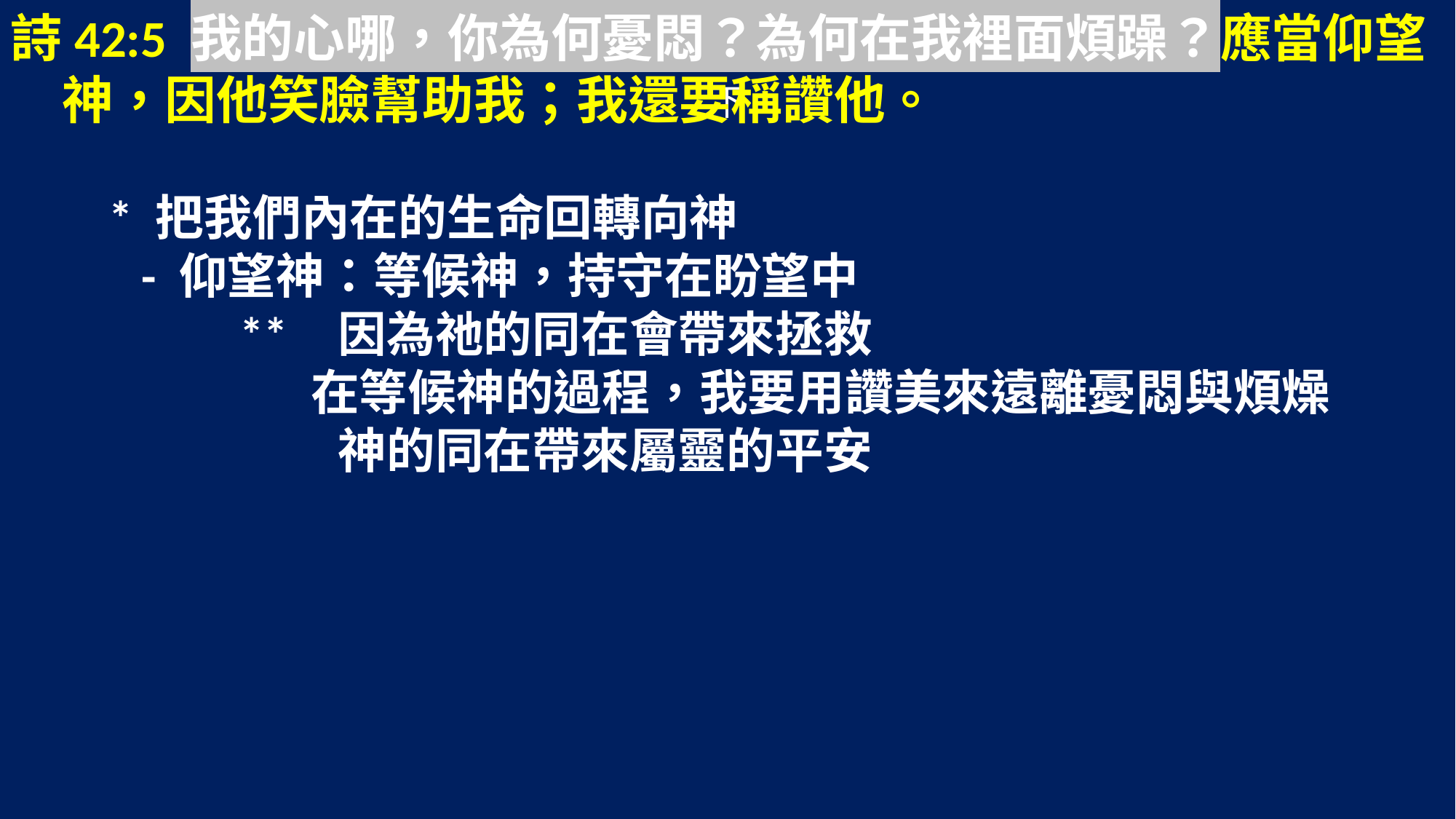

詩42:5 我的心哪，你為何憂悶？為何在我裡面煩躁？應當仰望　神，因他笑臉幫助我；我還要稱讚他。

         * 把我們內在的生命回轉向神
            - 仰望神：等候神，持守在盼望中
                     ** 	因為祂的同在會帶來拯救
                          在等候神的過程，我要用讚美來遠離憂悶與煩燥
                      	神的同在帶來屬靈的平安

# 下